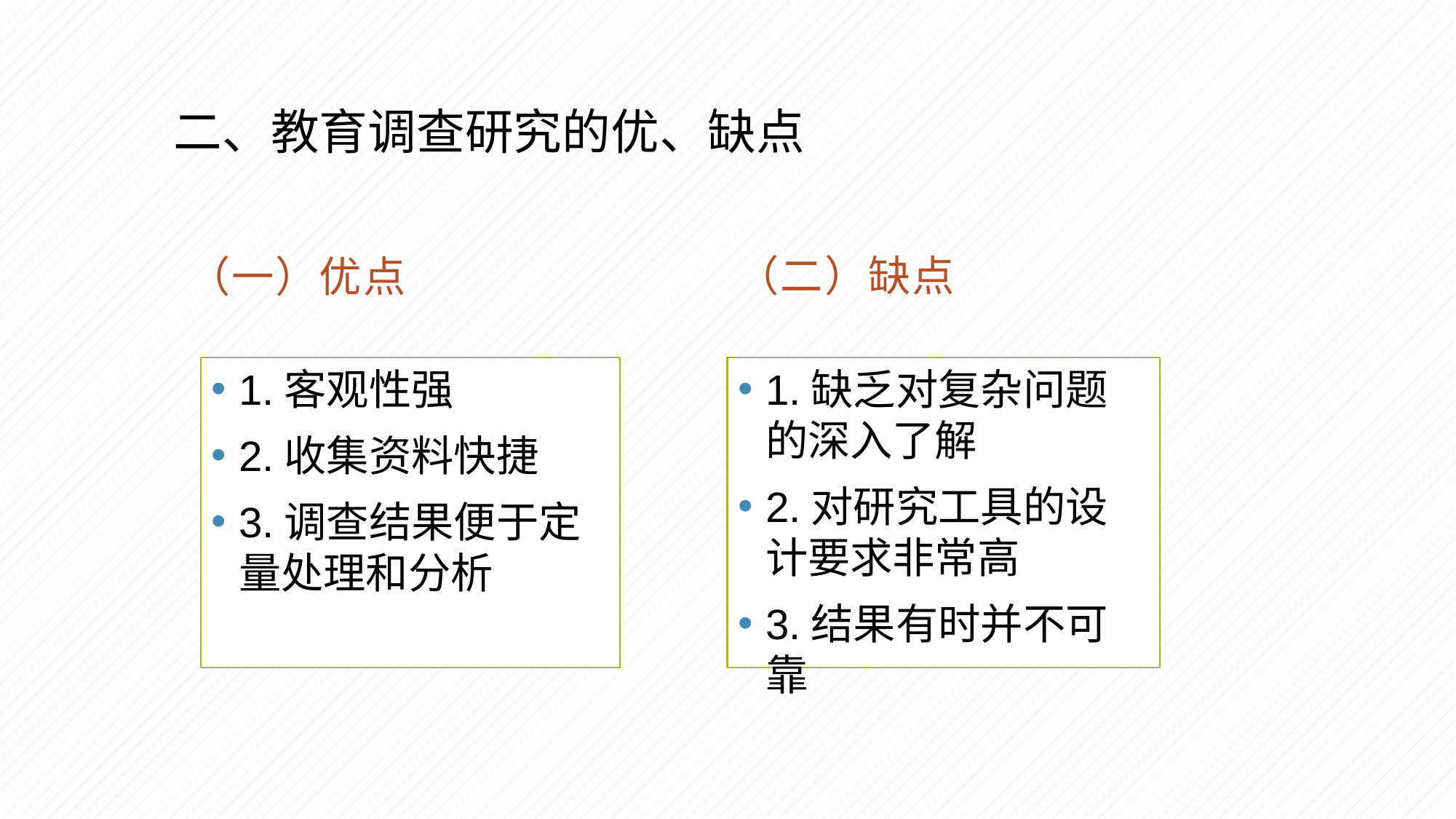

二、教育调查研究的优、缺点
（二）缺点
（一）优点
1.客观性强
2.收集资料快捷
3.调查结果便于定量处理和分析
1.缺乏对复杂问题的深入了解
2.对研究工具的设计要求非常高
3.结果有时并不可靠